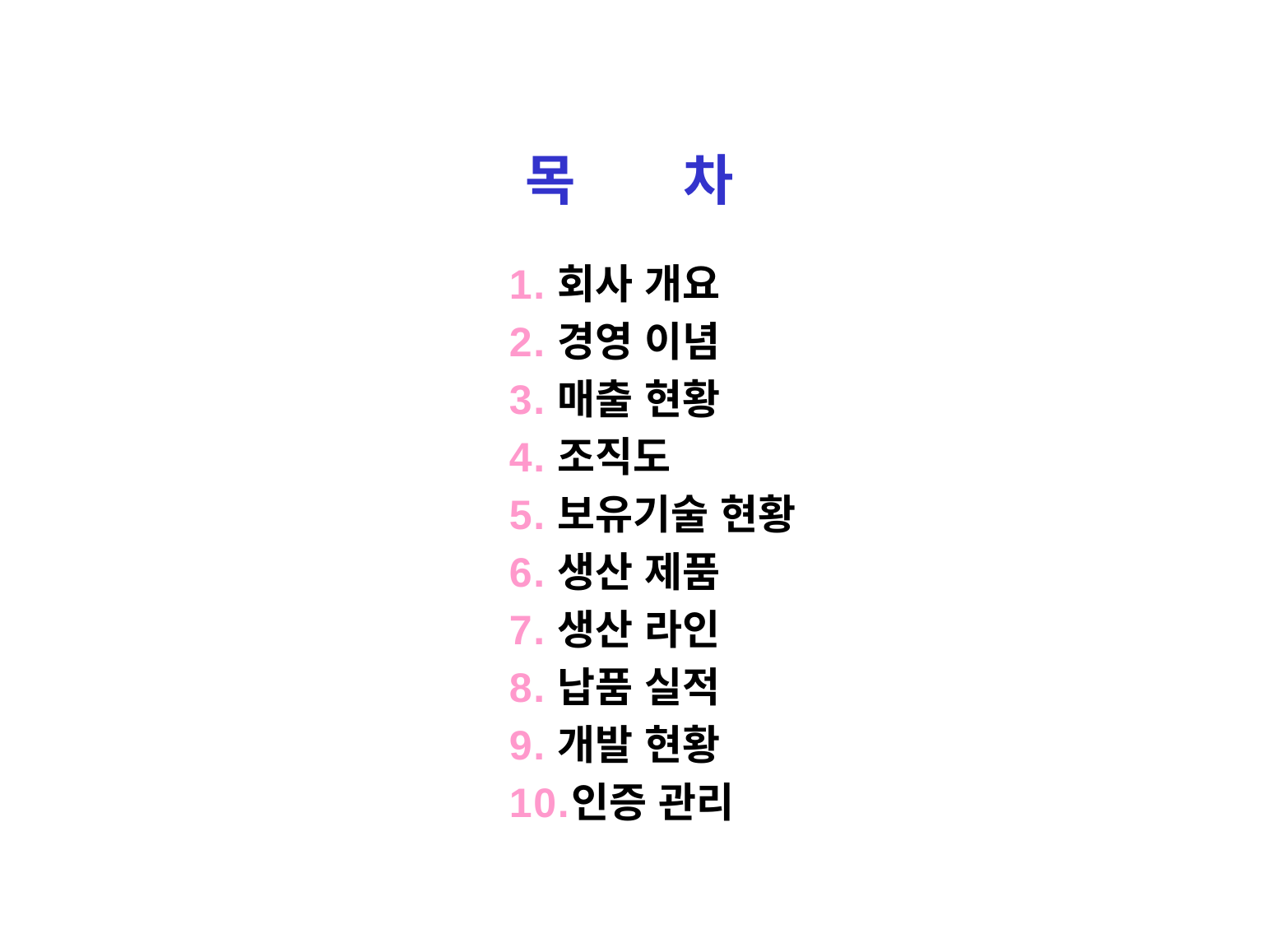

# 목       차
회사 개요
경영 이념
매출 현황
조직도
보유기술 현황
생산 제품
생산 라인
납품 실적
개발 현황
인증 관리